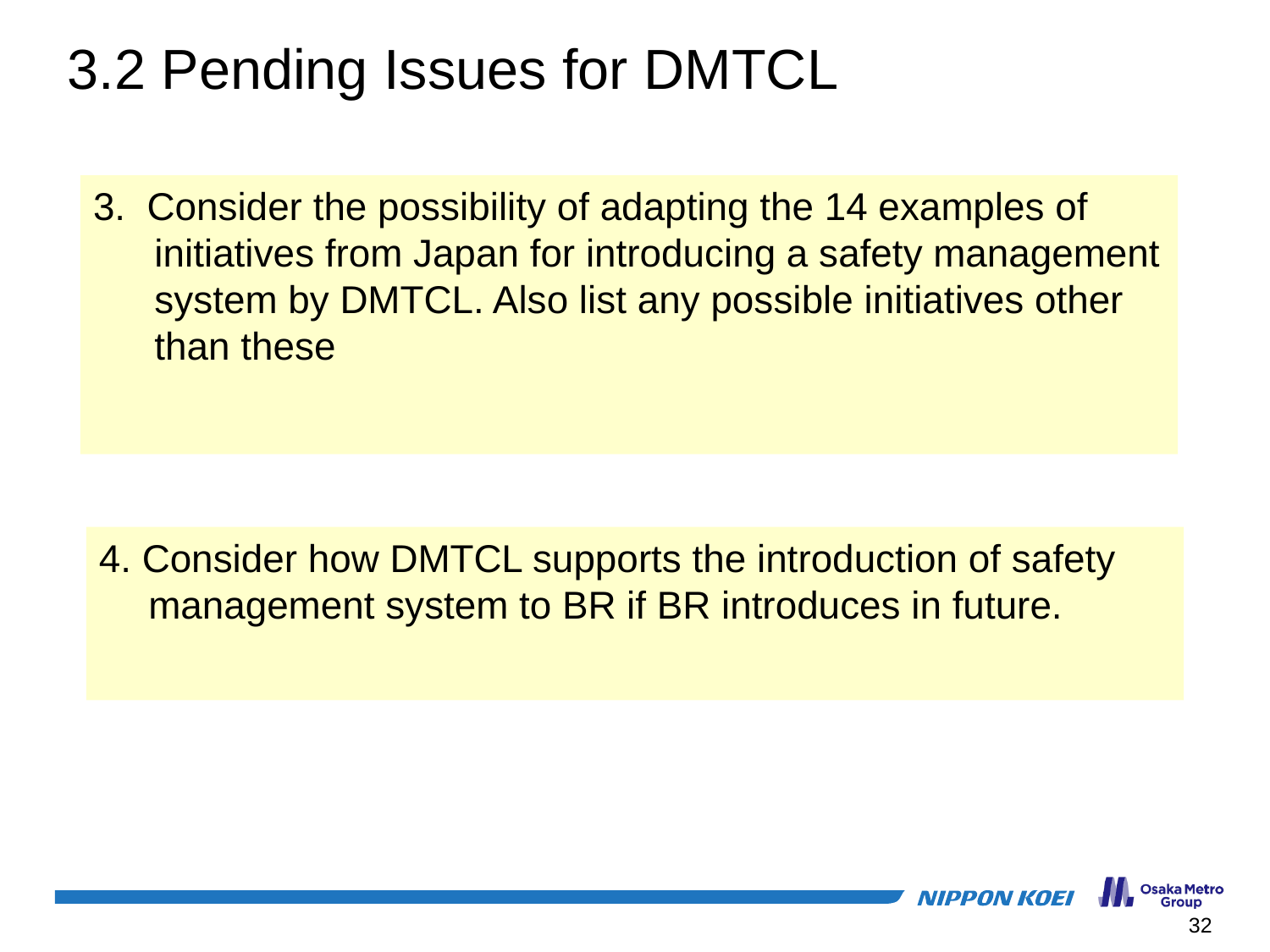

3.2 Pending Issues for DMTCL
【考えられる課題】
・国が主導できるか。
・事業者が自主的に取り組めるか
・社員が従うか
・国が事業者を評価できるか
・監督省庁が異なる。
DMTCL/道路全般→Ministry of Road Transport Bridge
BR→Ministry of Railway
空港→Ministry of Civil Aviation and Tourism
港湾→Ministry of Shipping

【考えられる対応策】
・評価業務について日本の支援を得る
・国としての制度ではなくDMTCL内で取り組む
・省庁横断組織を作る

運輸業界全体ではBRとの協働可能性を問いたい。
3.  Consider the possibility of adapting the 14 examples of initiatives from Japan for introducing a safety management system by DMTCL. Also list any possible initiatives other than these
4. Consider how DMTCL supports the introduction of safety management system to BR if BR introduces in future.

32